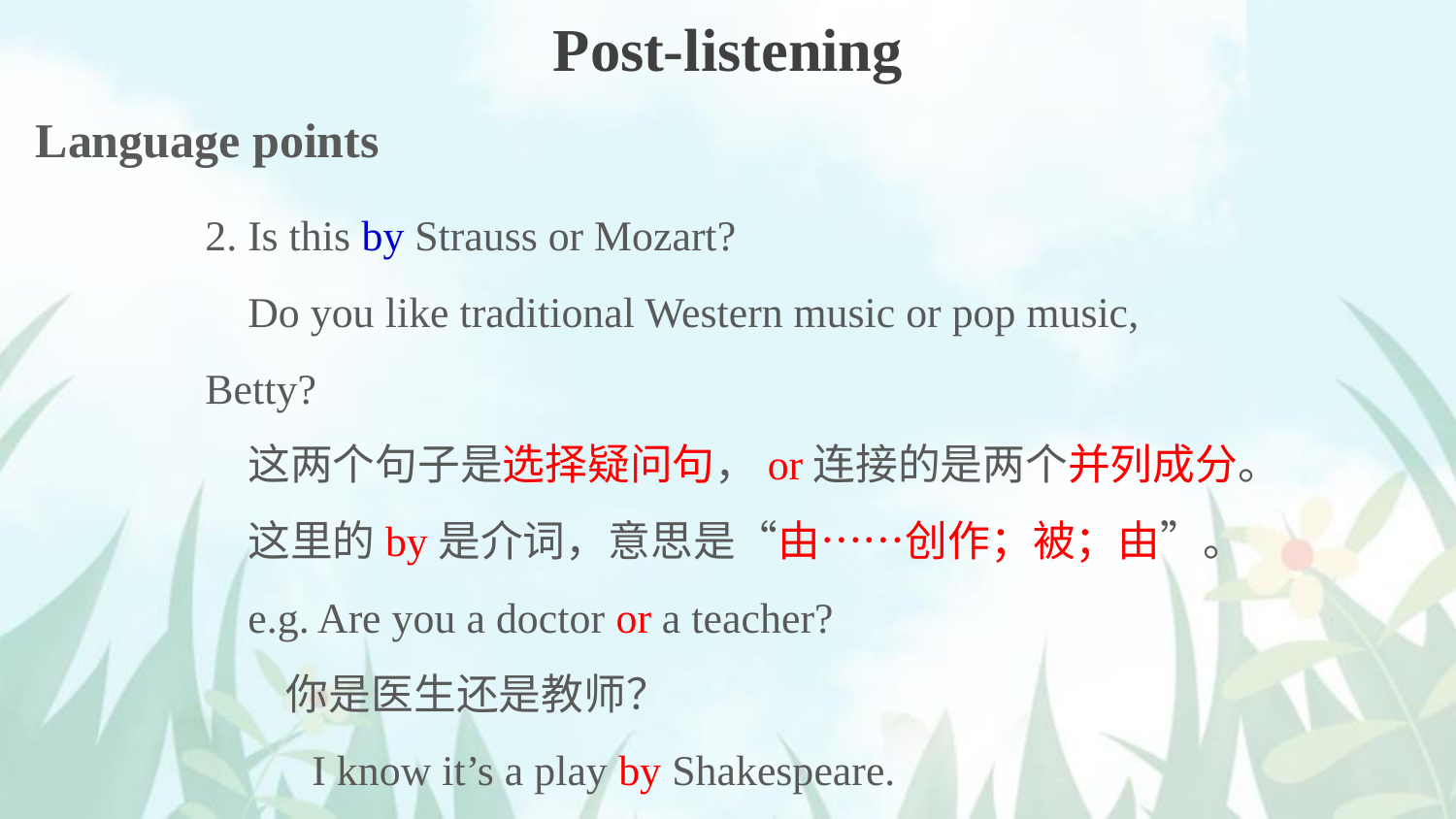

Post-listening
Language points
2. Is this by Strauss or Mozart?
    Do you like traditional Western music or pop music, Betty?
这两个句子是选择疑问句，or连接的是两个并列成分。这里的by是介词，意思是“由……创作；被；由”。
e.g. Are you a doctor or a teacher?
   你是医生还是教师？
      I know it’s a play by Shakespeare.
      我知道它是莎士比亚创作的剧本。